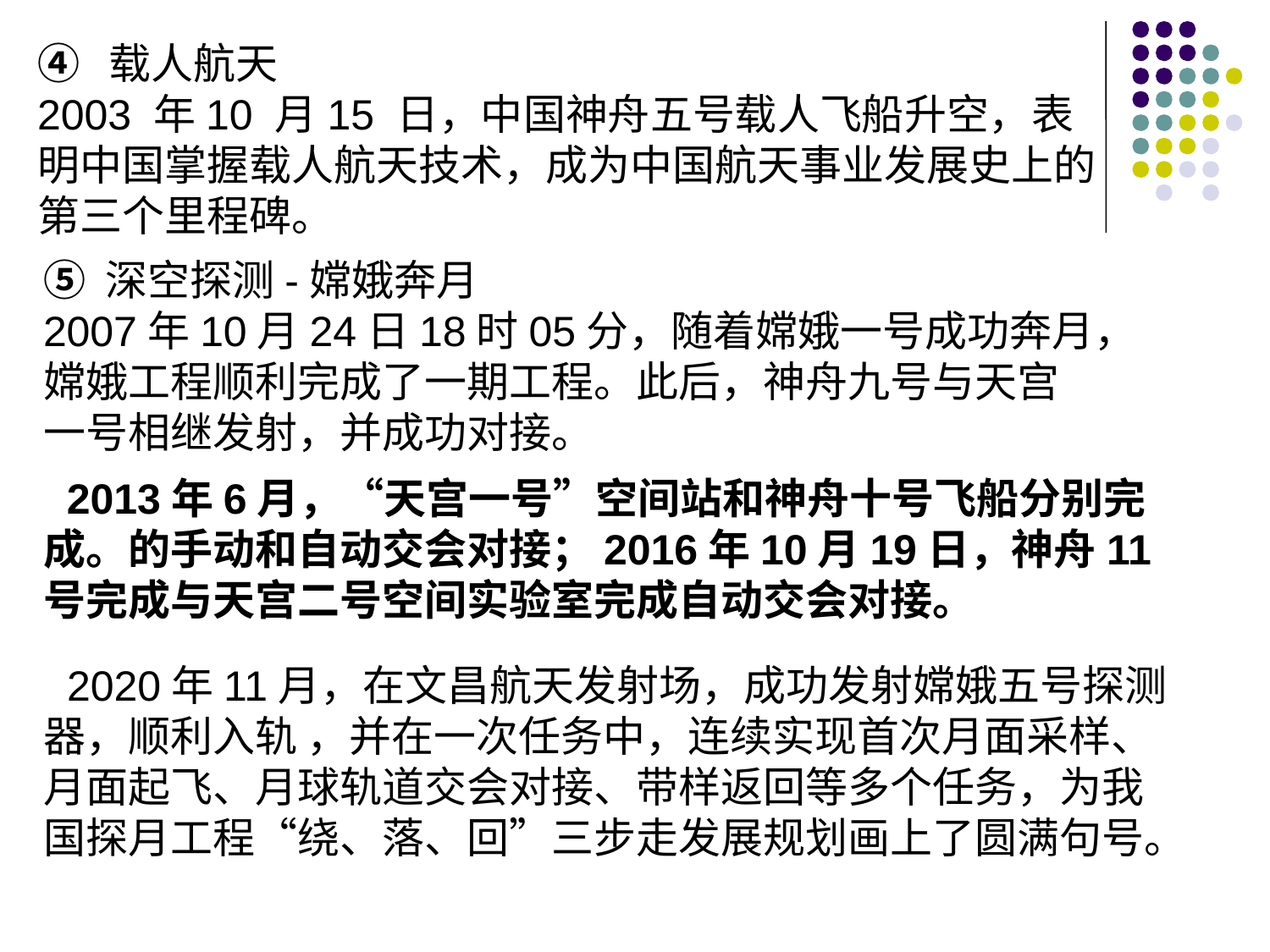

④  载人航天
2003 年10 月15 日，中国神舟五号载人飞船升空，表明中国掌握载人航天技术，成为中国航天事业发展史上的第三个里程碑。
⑤ 深空探测-嫦娥奔月
2007年10月24日18时05分，随着嫦娥一号成功奔月，嫦娥工程顺利完成了一期工程。此后，神舟九号与天宫一号相继发射，并成功对接。
  2013年6月，“天宫一号”空间站和神舟十号飞船分别完成。的手动和自动交会对接；2016年10月19日，神舟11号完成与天宫二号空间实验室完成自动交会对接。
  2020年11月，在文昌航天发射场，成功发射嫦娥五号探测器，顺利入轨 ，并在一次任务中，连续实现首次月面采样、月面起飞、月球轨道交会对接、带样返回等多个任务，为我国探月工程“绕、落、回”三步走发展规划画上了圆满句号。